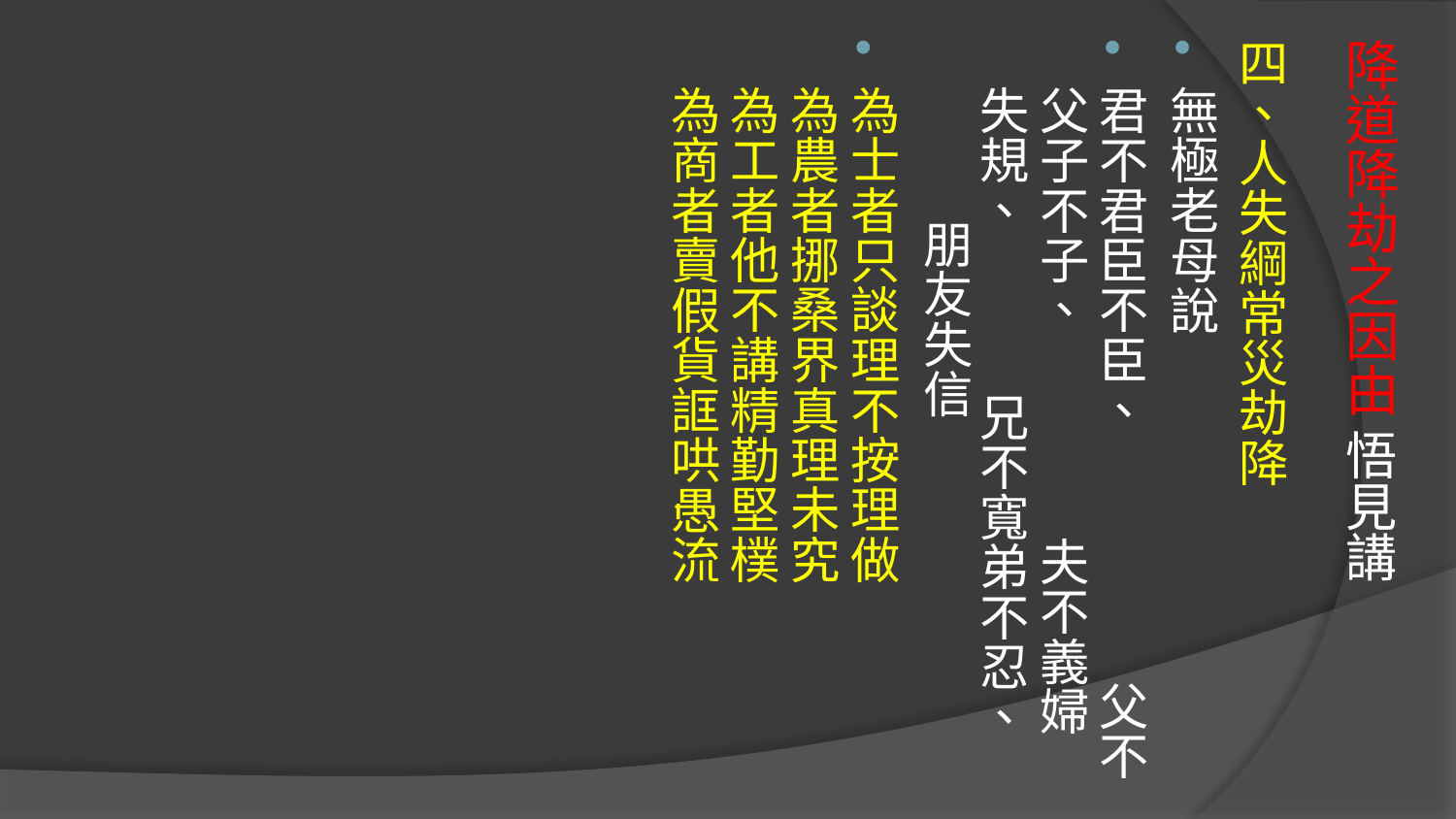

四、人失綱常災劫降
無極老母說
君不君臣不臣、                      父不父子不子、                  夫不義婦失規、              兄不寬弟不忍、                朋友失信
為士者只談理不按理做
為農者挪桑界真理未究
為工者他不講精勤堅樸
為商者賣假貨誆哄愚流

# 降道降劫之因由 悟見講